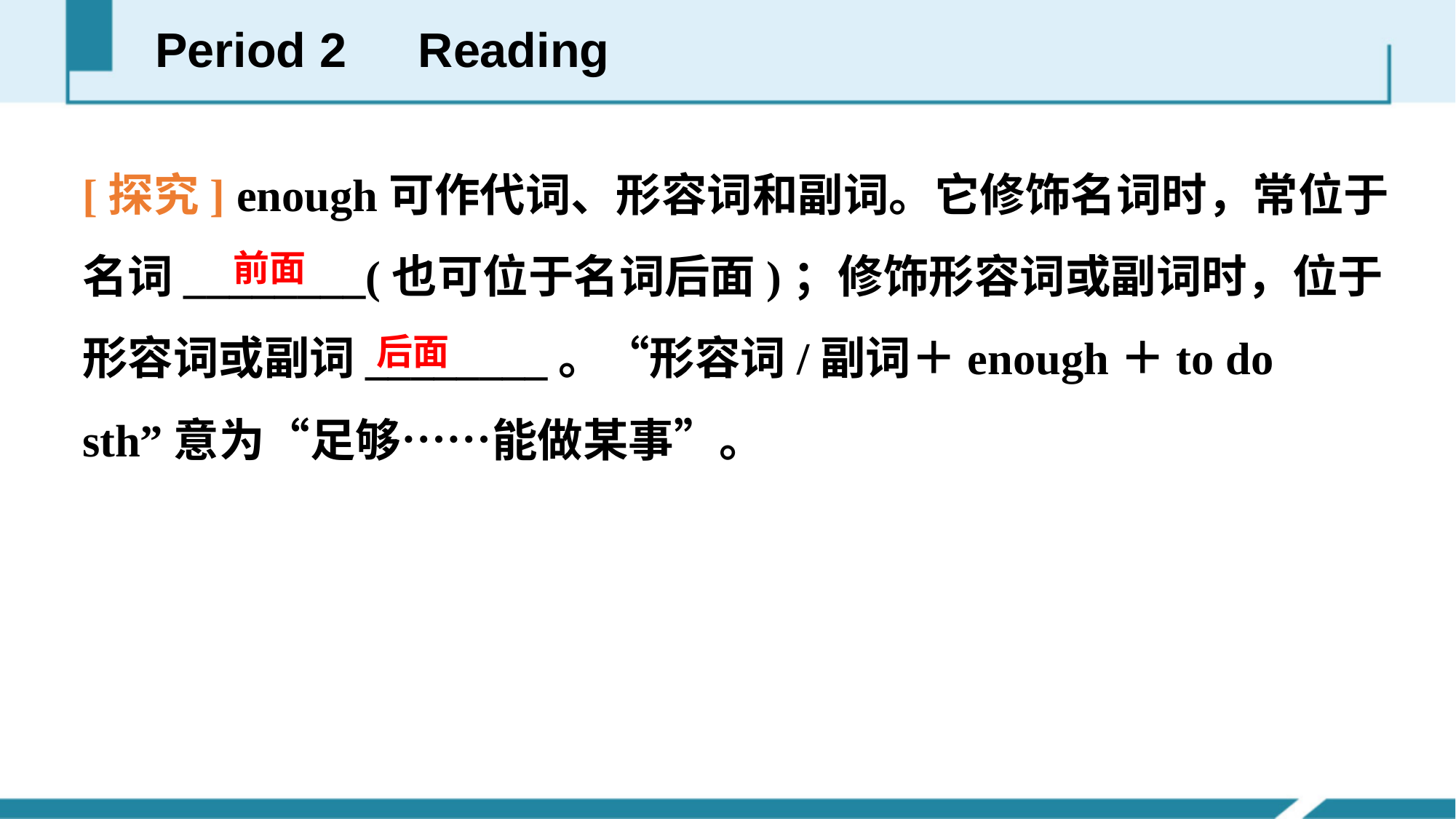

Period 2　Reading
[探究] enough可作代词、形容词和副词。它修饰名词时，常位于名词________(也可位于名词后面)；修饰形容词或副词时，位于形容词或副词________。“形容词/副词＋enough＋to do sth”意为“足够……能做某事”。
前面
后面